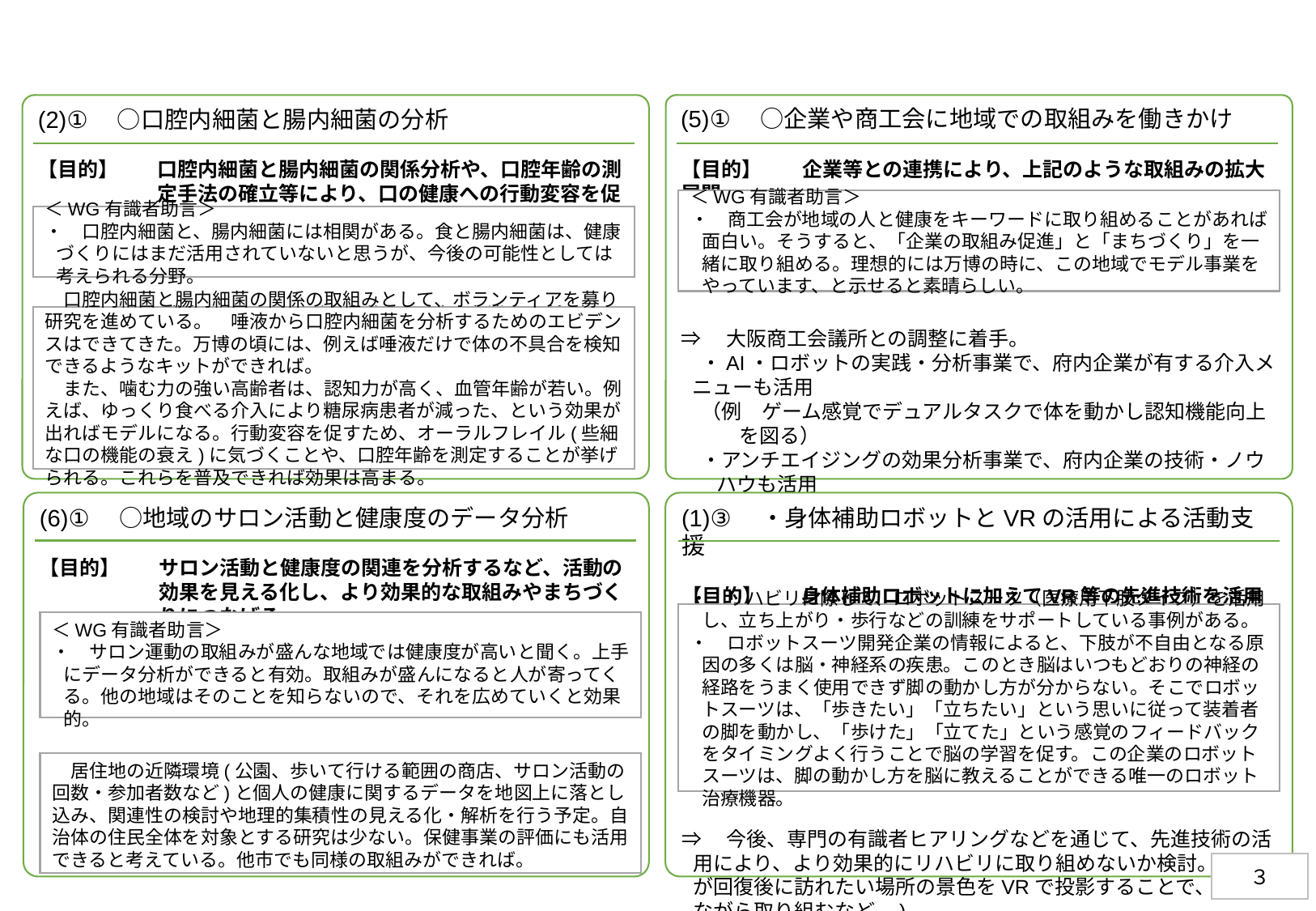

(2)①　○口腔内細菌と腸内細菌の分析

【目的】	口腔内細菌と腸内細菌の関係分析や、口腔年齢の測定手法の確立等により、口の健康への行動変容を促す

⇒　専門の有識者にヒアリング。今後、モデル事業化を検討。

(5)①　○企業や商工会に地域での取組みを働きかけ

【目的】	企業等との連携により、上記のような取組みの拡大展開

⇒　大阪商工会議所との調整に着手。
　・AI・ロボットの実践・分析事業で、府内企業が有する介入メニューも活用
　（例　ゲーム感覚でデュアルタスクで体を動かし認知機能向上を図る）
　・アンチエイジングの効果分析事業で、府内企業の技術・ノウハウも活用
　（例　皮膚に貼れる生体センサ、未病度と不足栄養素の計測）
⇒　これまで関連のある企業に地域での取組みの連携を働きかけ。 （料理教室、スポーツ教室、健康メニューづくり　など）
＜WG有識者助言＞
・　商工会が地域の人と健康をキーワードに取り組めることがあれば面白い。そうすると、「企業の取組み促進」と「まちづくり」を一緒に取り組める。理想的には万博の時に、この地域でモデル事業をやっています、と示せると素晴らしい。
＜WG有識者助言＞
・　口腔内細菌と、腸内細菌には相関がある。食と腸内細菌は、健康づくりにはまだ活用されていないと思うが、今後の可能性としては考えられる分野。
　口腔内細菌と腸内細菌の関係の取組みとして、ボランティアを募り研究を進めている。　唾液から口腔内細菌を分析するためのエビデンスはできてきた。万博の頃には、例えば唾液だけで体の不具合を検知できるようなキットができれば。
　また、噛む力の強い高齢者は、認知力が高く、血管年齢が若い。例えば、ゆっくり食べる介入により糖尿病患者が減った、という効果が出ればモデルになる。行動変容を促すため、オーラルフレイル(些細な口の機能の衰え)に気づくことや、口腔年齢を測定することが挙げられる。これらを普及できれば効果は高まる。
(6)①　○地域のサロン活動と健康度のデータ分析

【目的】	サロン活動と健康度の関連を分析するなど、活動の効果を見える化し、より効果的な取組みやまちづくりにつなげる

⇒　専門の有識者ヒアリング。今後、モデル事業化を検討。
(1)③　・身体補助ロボットとVRの活用による活動支援

【目的】	身体補助ロボットに加えてVR等の先進技術を活用することで、リハビリ効果の向上の検討

⇒　今後、専門の有識者ヒアリングなどを通じて、先進技術の活用により、より効果的にリハビリに取り組めないか検討。(患者が回復後に訪れたい場所の景色をVRで投影することで、楽しみながら取り組むなど。)

・　リハビリに際して、ロボットスーツ（医療用下肢タイプ）を活用し、立ち上がり・歩行などの訓練をサポートしている事例がある。
・　ロボットスーツ開発企業の情報によると、下肢が不自由となる原因の多くは脳・神経系の疾患。このとき脳はいつもどおりの神経の経路をうまく使用できず脚の動かし方が分からない。そこでロボットスーツは、「歩きたい」「立ちたい」という思いに従って装着者の脚を動かし、「歩けた」「立てた」という感覚のフィードバックをタイミングよく行うことで脳の学習を促す。この企業のロボットスーツは、脚の動かし方を脳に教えることができる唯一のロボット治療機器。
＜WG有識者助言＞
・　サロン運動の取組みが盛んな地域では健康度が高いと聞く。上手にデータ分析ができると有効。取組みが盛んになると人が寄ってくる。他の地域はそのことを知らないので、それを広めていくと効果的。
　居住地の近隣環境(公園、歩いて行ける範囲の商店、サロン活動の回数・参加者数など)と個人の健康に関するデータを地図上に落とし込み、関連性の検討や地理的集積性の見える化・解析を行う予定。自治体の住民全体を対象とする研究は少ない。保健事業の評価にも活用できると考えている。他市でも同様の取組みができれば。
３